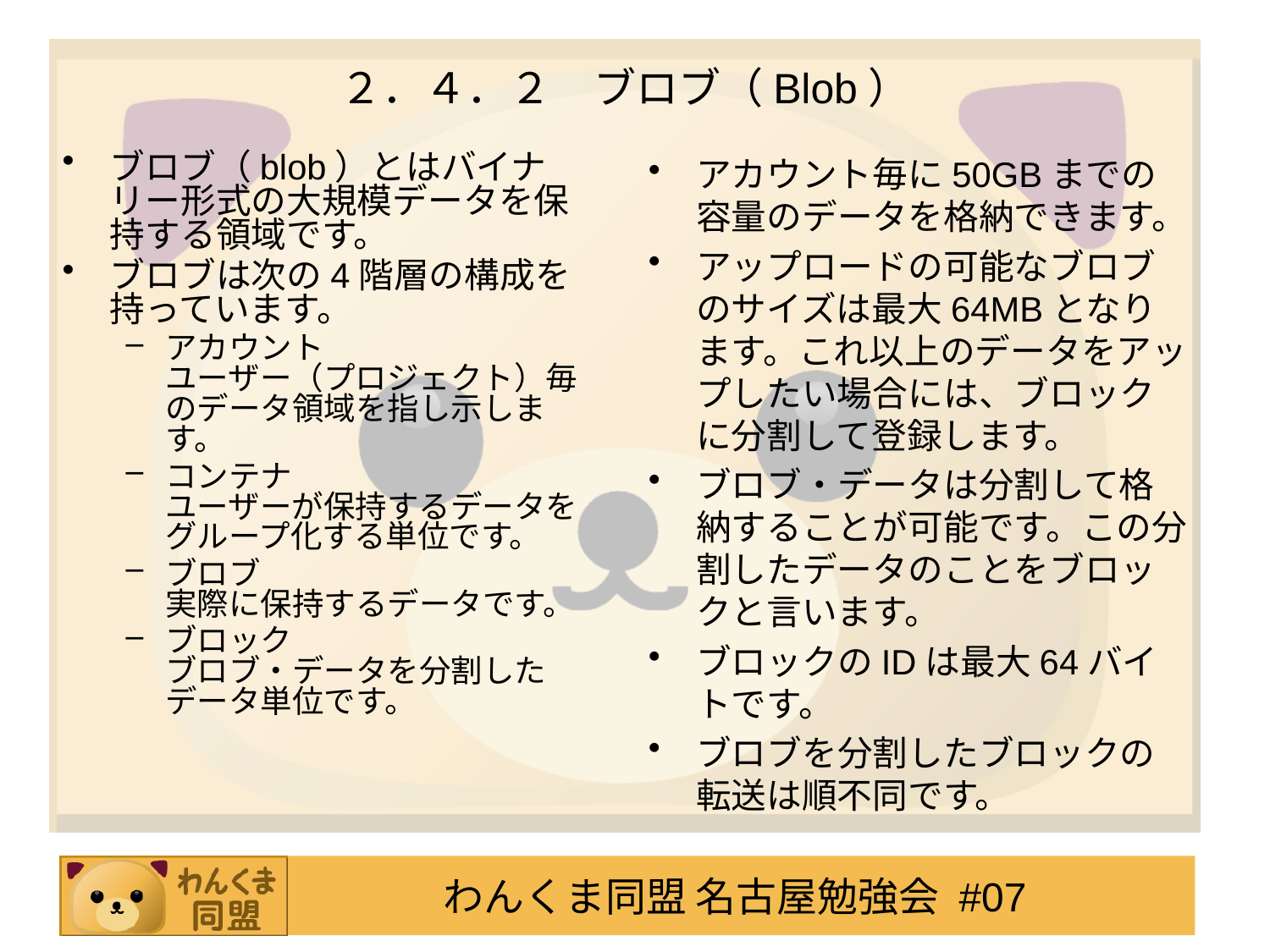

# ２．４．２　ブロブ（Blob）
ブロブ（blob）とはバイナリー形式の大規模データを保持する領域です。
ブロブは次の4階層の構成を持っています。
アカウント
ユーザー（プロジェクト）毎のデータ領域を指し示します。
コンテナ
ユーザーが保持するデータをグループ化する単位です。
ブロブ
実際に保持するデータです。
ブロック
ブロブ・データを分割したデータ単位です。

アカウント毎に50GBまでの容量のデータを格納できます。
アップロードの可能なブロブのサイズは最大64MBとなります。これ以上のデータをアップしたい場合には、ブロックに分割して登録します。
ブロブ・データは分割して格納することが可能です。この分割したデータのことをブロックと言います。
ブロックのIDは最大64バイトです。
ブロブを分割したブロックの転送は順不同です。